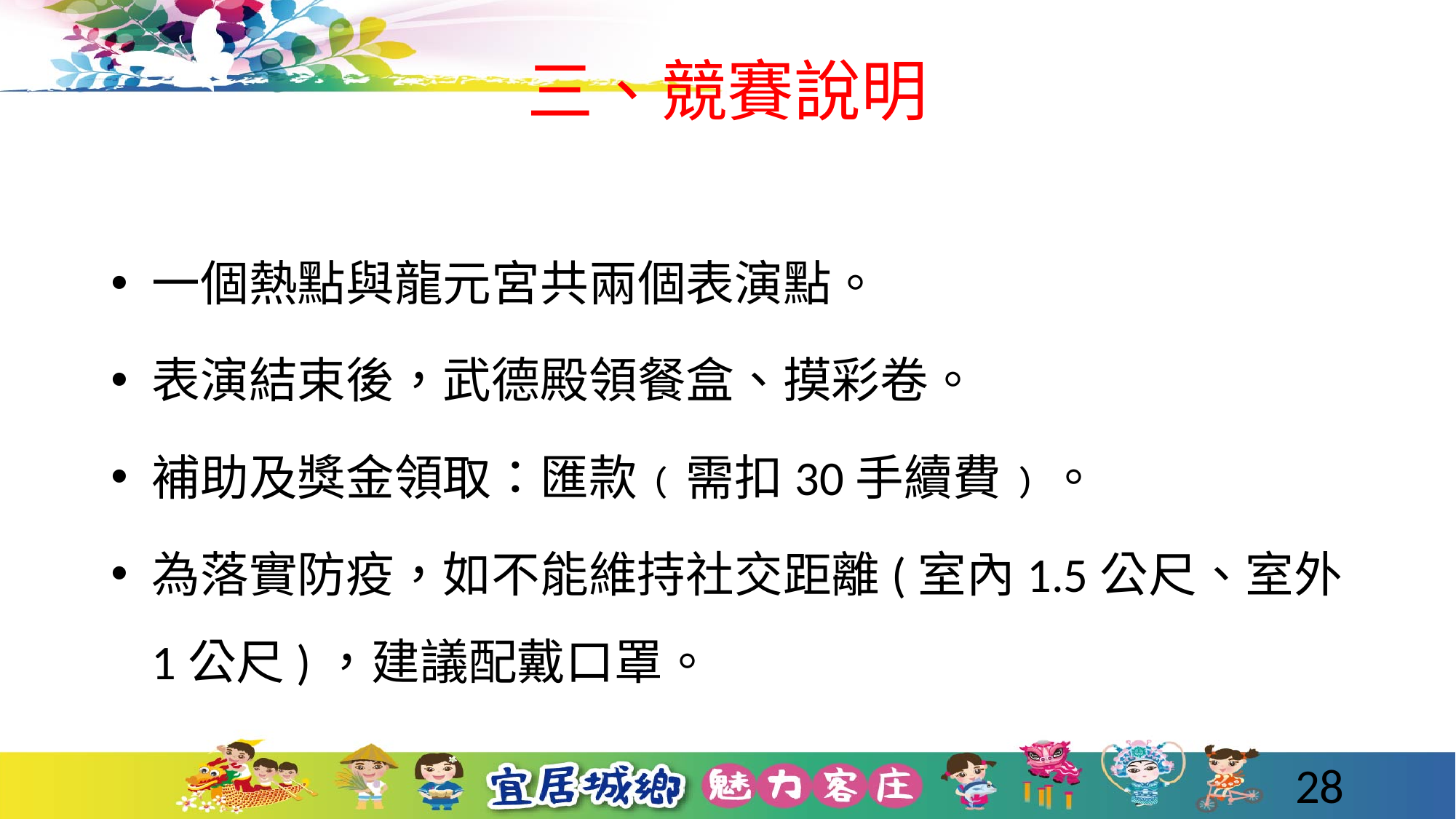

# 三、競賽說明
一個熱點與龍元宮共兩個表演點。
表演結束後，武德殿領餐盒、摸彩卷。
補助及獎金領取：匯款﹙需扣30手續費﹚。
為落實防疫，如不能維持社交距離(室內1.5公尺、室外1公尺)，建議配戴口罩。

28